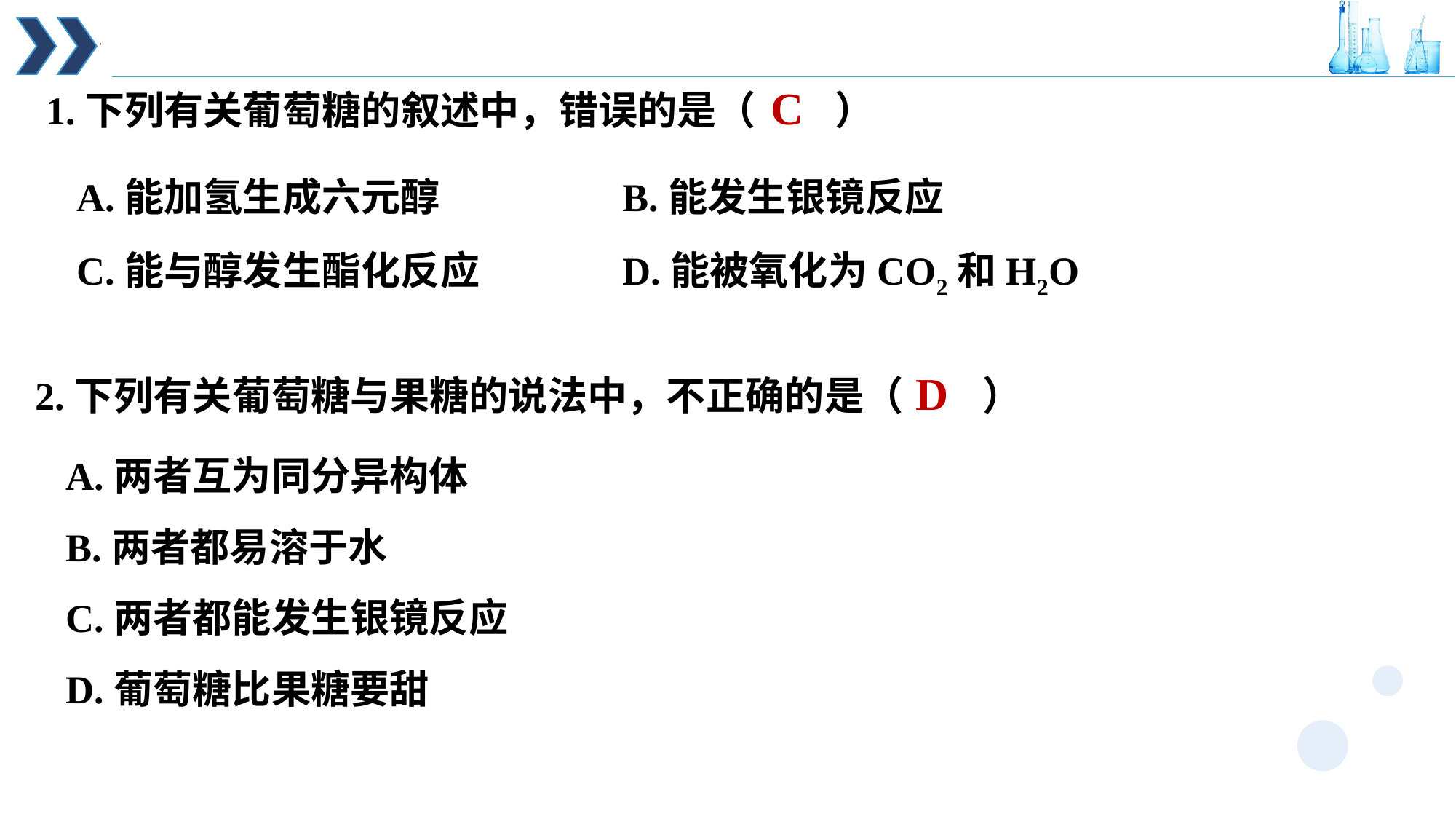

1.下列有关葡萄糖的叙述中，错误的是（　　）
C
A.能加氢生成六元醇			B.能发生银镜反应
C.能与醇发生酯化反应			D.能被氧化为CO2和H2O

2.下列有关葡萄糖与果糖的说法中，不正确的是（　　）
D
A.两者互为同分异构体
B.两者都易溶于水
C.两者都能发生银镜反应
D.葡萄糖比果糖要甜